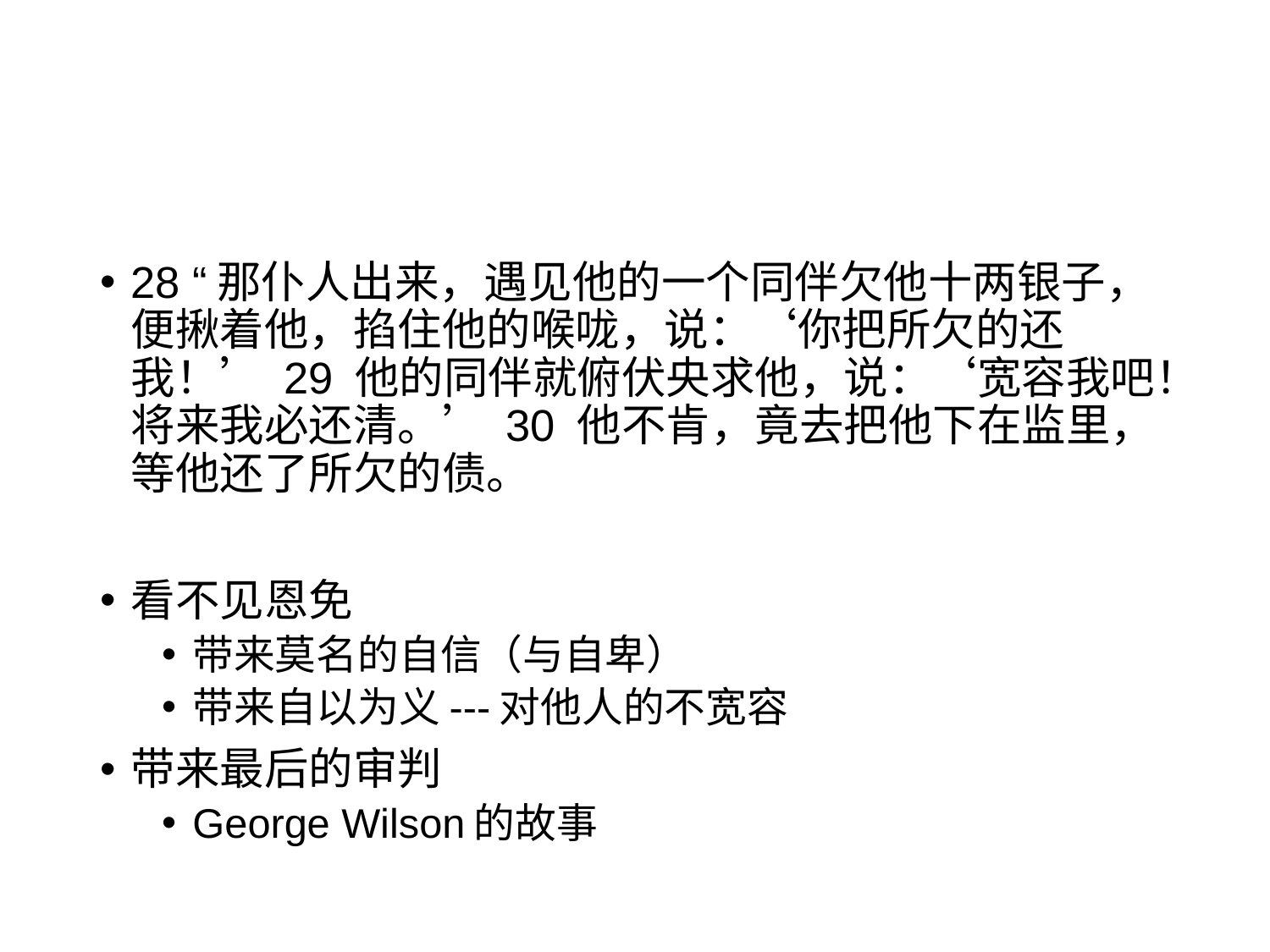

#
28 “那仆人出来，遇见他的一个同伴欠他十两银子，便揪着他，掐住他的喉咙，说：‘你把所欠的还我！’ 29 他的同伴就俯伏央求他，说：‘宽容我吧！将来我必还清。’ 30 他不肯，竟去把他下在监里，等他还了所欠的债。

看不见恩免
带来莫名的自信（与自卑）
带来自以为义---对他人的不宽容
带来最后的审判
George Wilson的故事